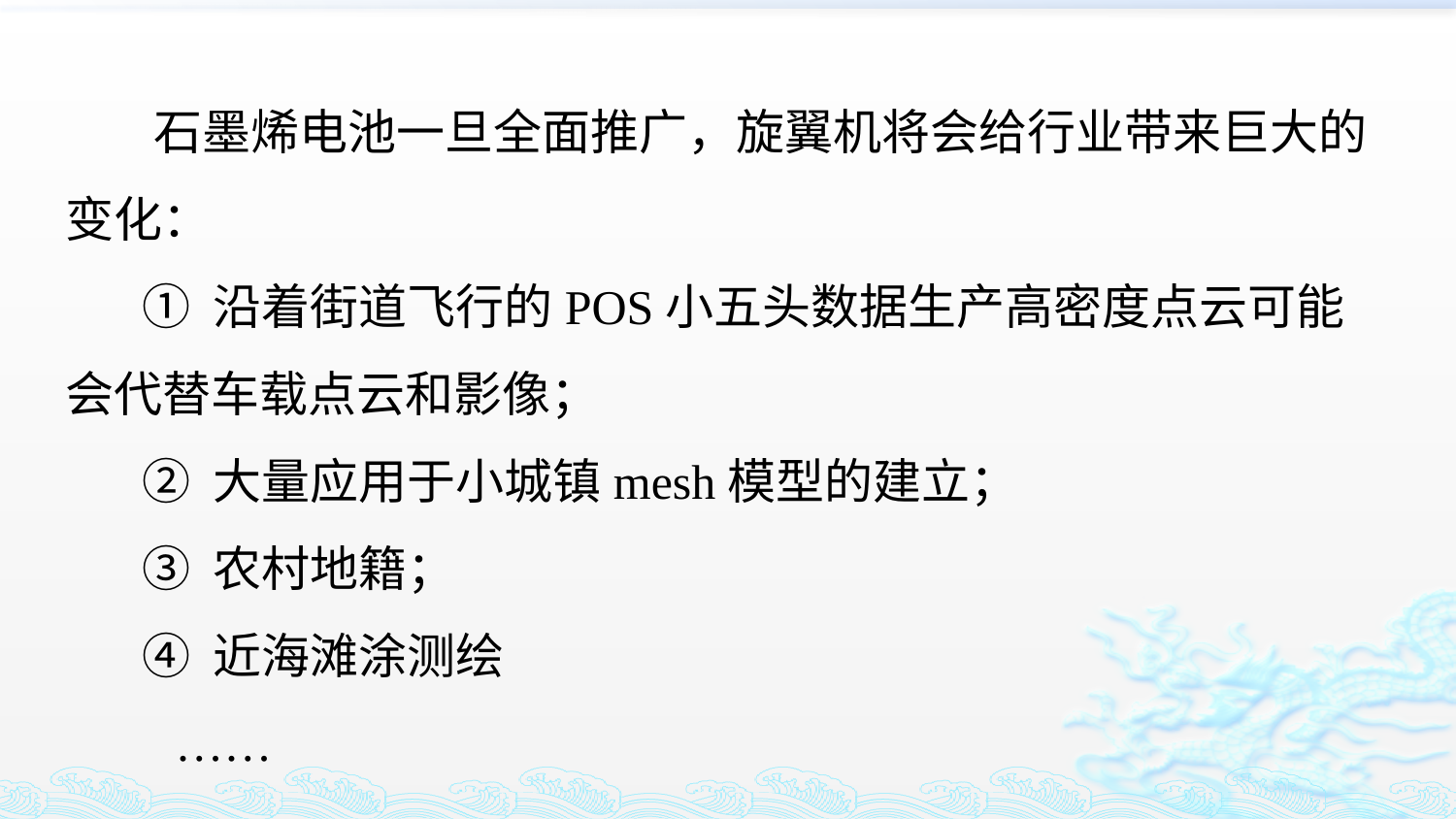

石墨烯电池一旦全面推广，旋翼机将会给行业带来巨大的变化：
       ① 沿着街道飞行的POS小五头数据生产高密度点云可能会代替车载点云和影像；
       ② 大量应用于小城镇mesh模型的建立；
       ③ 农村地籍；
       ④ 近海滩涂测绘
         ……